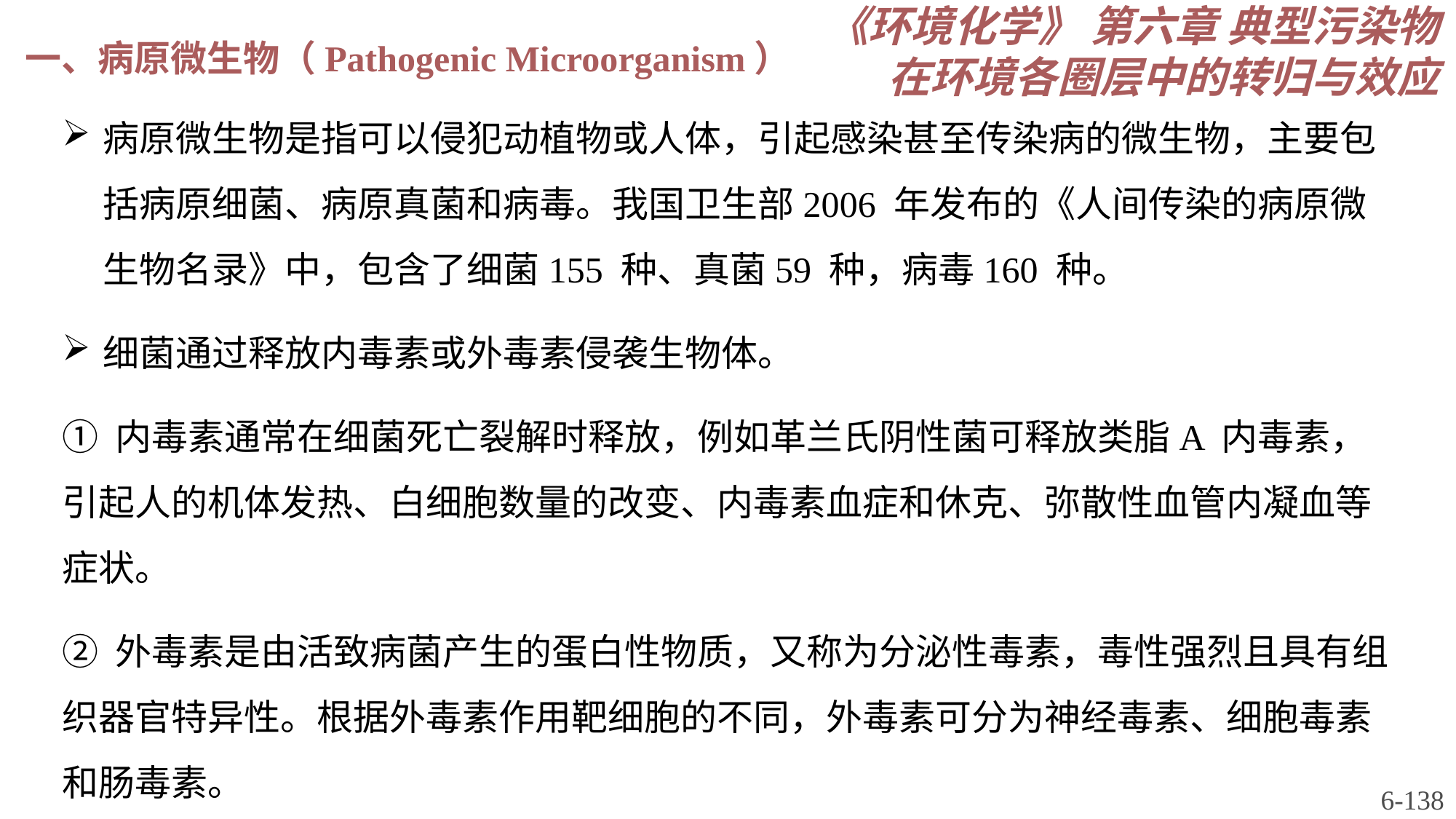

《环境化学》 第六章 典型污染物在环境各圈层中的转归与效应
一、病原微生物（Pathogenic Microorganism）
病原微生物是指可以侵犯动植物或人体，引起感染甚至传染病的微生物，主要包括病原细菌、病原真菌和病毒。我国卫生部2006 年发布的《人间传染的病原微生物名录》中，包含了细菌155 种、真菌59 种，病毒160 种。
细菌通过释放内毒素或外毒素侵袭生物体。
① 内毒素通常在细菌死亡裂解时释放，例如革兰氏阴性菌可释放类脂A 内毒素，引起人的机体发热、白细胞数量的改变、内毒素血症和休克、弥散性血管内凝血等症状。
② 外毒素是由活致病菌产生的蛋白性物质，又称为分泌性毒素，毒性强烈且具有组织器官特异性。根据外毒素作用靶细胞的不同，外毒素可分为神经毒素、细胞毒素和肠毒素。
6-138